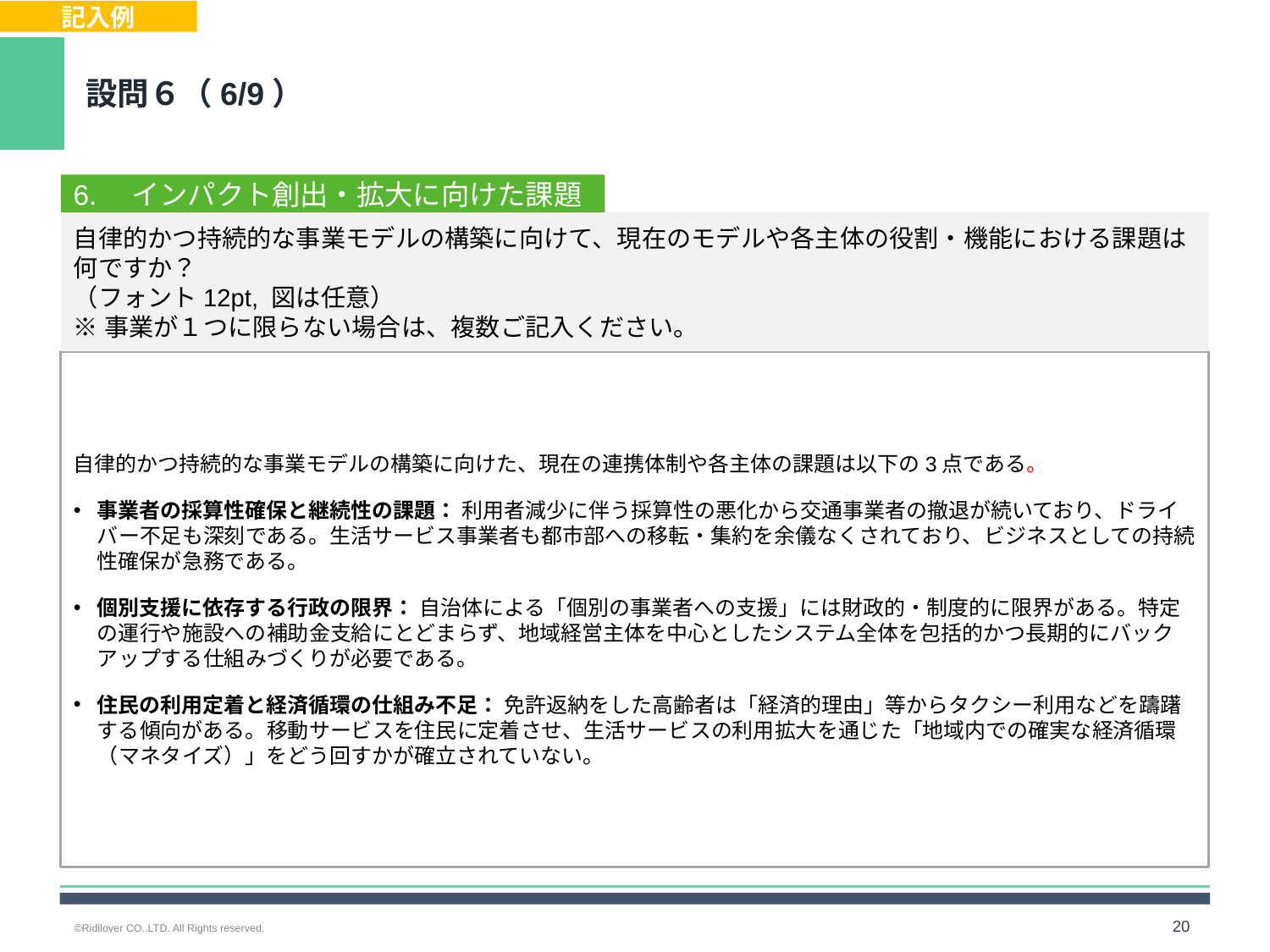

記入例
設問６（6/9）

6.　インパクト創出・拡大に向けた課題
自律的かつ持続的な事業モデルの構築に向けて、現在のモデルや各主体の役割・機能における課題は何ですか？
（フォント12pt, 図は任意）
※事業が１つに限らない場合は、複数ご記入ください。
自律的かつ持続的な事業モデルの構築に向けた、現在の連携体制や各主体の課題は以下の3点である。
事業者の採算性確保と継続性の課題： 利用者減少に伴う採算性の悪化から交通事業者の撤退が続いており、ドライバー不足も深刻である。生活サービス事業者も都市部への移転・集約を余儀なくされており、ビジネスとしての持続性確保が急務である。
個別支援に依存する行政の限界： 自治体による「個別の事業者への支援」には財政的・制度的に限界がある。特定の運行や施設への補助金支給にとどまらず、地域経営主体を中心としたシステム全体を包括的かつ長期的にバックアップする仕組みづくりが必要である。
住民の利用定着と経済循環の仕組み不足： 免許返納をした高齢者は「経済的理由」等からタクシー利用などを躊躇する傾向がある。移動サービスを住民に定着させ、生活サービスの利用拡大を通じた「地域内での確実な経済循環（マネタイズ）」をどう回すかが確立されていない。